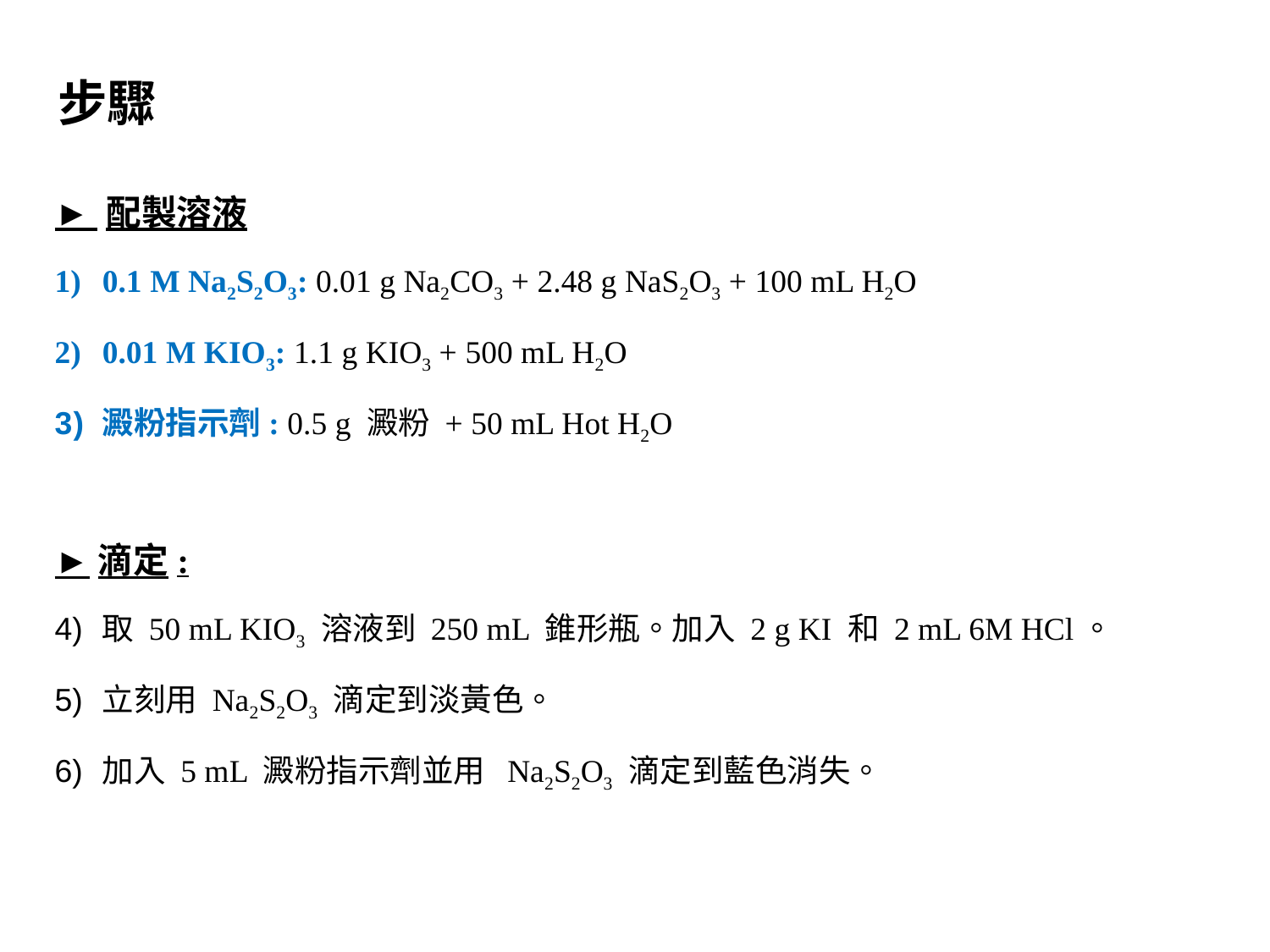

步驟
► 配製溶液
0.1 M Na2S2O3: 0.01 g Na2CO3 + 2.48 g NaS2O3 + 100 mL H2O
0.01 M KIO3: 1.1 g KIO3 + 500 mL H2O
澱粉指示劑: 0.5 g 澱粉 + 50 mL Hot H2O

►滴定:
取 50 mL KIO3 溶液到 250 mL 錐形瓶。加入 2 g KI 和 2 mL 6M HCl。
立刻用 Na2S2O3 滴定到淡黃色。
加入 5 mL 澱粉指示劑並用  Na2S2O3 滴定到藍色消失。